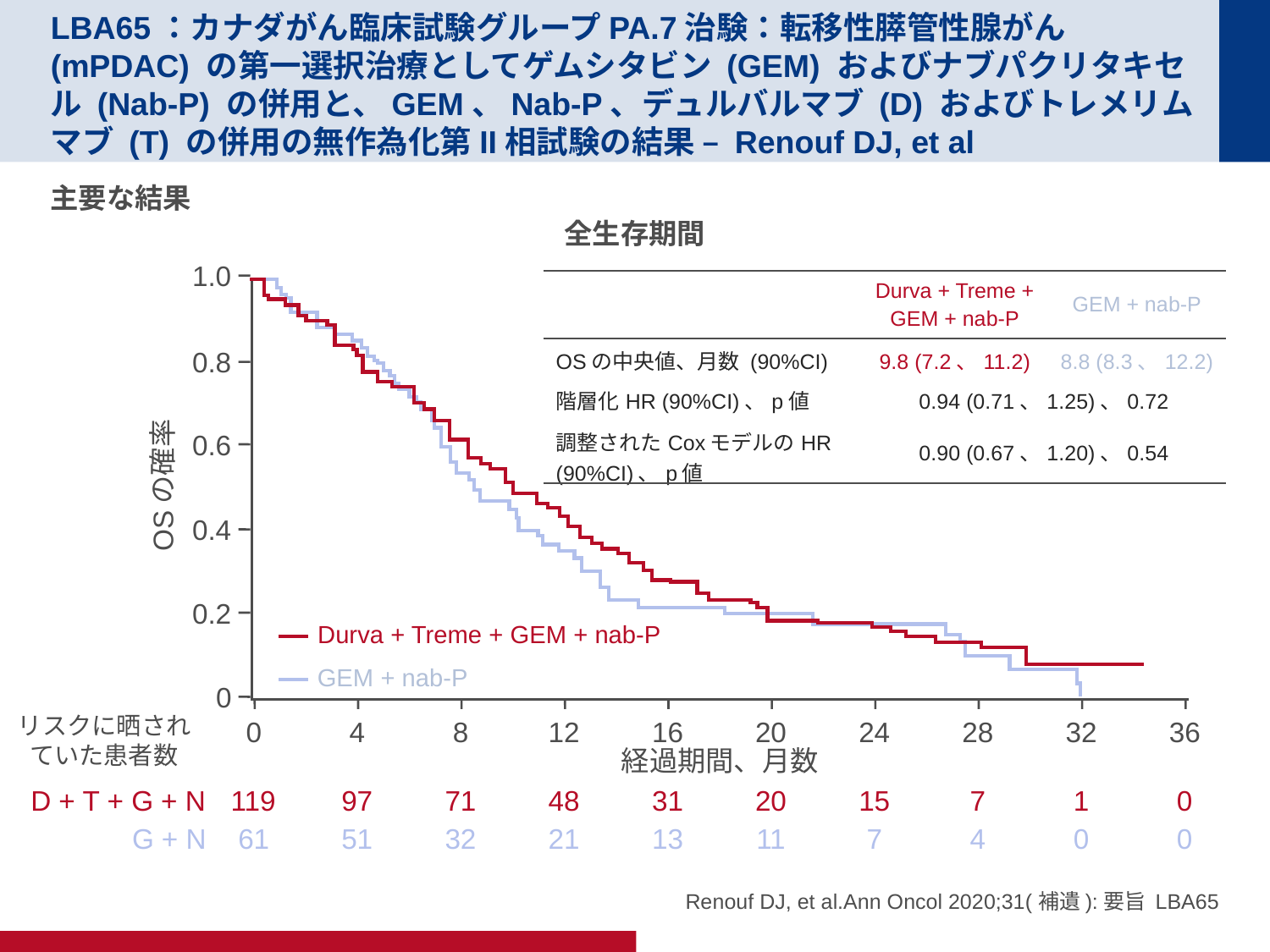

# LBA65：カナダがん臨床試験グループPA.7治験：転移性膵管性腺がん (mPDAC) の第一選択治療としてゲムシタビン (GEM) およびナブパクリタキセル (Nab-P) の併用と、GEM、Nab-P、デュルバルマブ (D) およびトレメリムマブ (T) の併用の無作為化第II相試験の結果 – Renouf DJ, et al
主要な結果
全生存期間
1.0

0.8

0.6

OSの確率
0.4

0.2

0

|  | Durva + Treme + GEM + nab-P | GEM + nab-P |
| --- | --- | --- |
| OSの中央値、月数 (90%CI) | 9.8 (7.2、11.2) | 8.8 (8.3、12.2) |
| 階層化HR (90%CI)、p値 | 0.94 (0.71、1.25)、0.72 |  |
| 調整されたCoxモデルのHR (90%CI)、p値 | 0.90 (0.67、1.20)、0.54 |  |

Durva + Treme + GEM + nab-P
GEM + nab-P

0
4
8
12
16
20
24
28
32
36
リスクに晒されていた患者数
経過期間、月数
D + T + G + N
119
97
71
48
31
20
15
7
1
0
G + N
61
51
32
21
13
11
7
4
0
0
Renouf DJ, et al.Ann Oncol 2020;31(補遺):要旨 LBA65